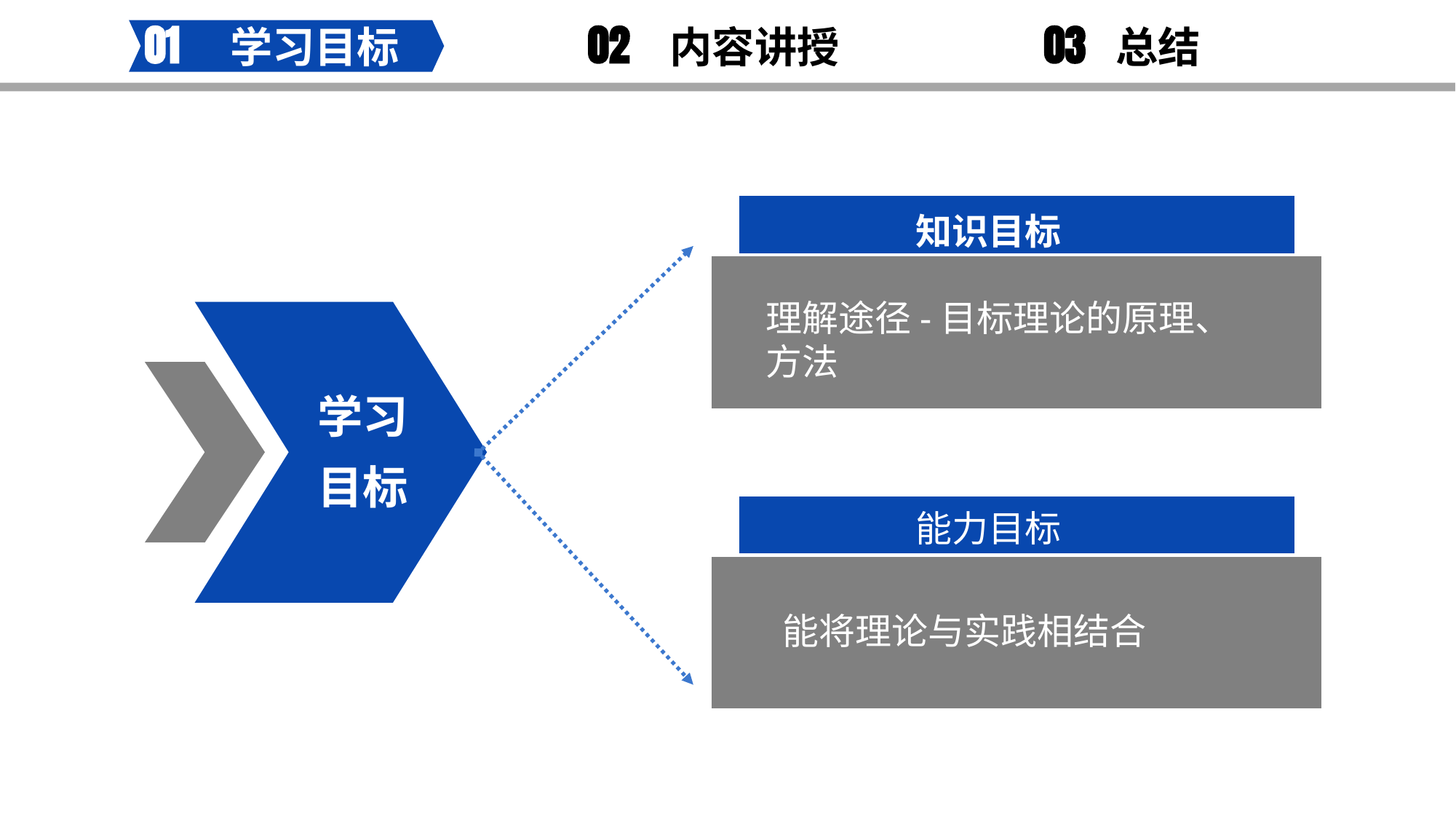

02   内容讲授
03  总结

01    学习目标

知识目标

理解途径-目标理论的原理、方法

学习目标
能进行有效沟通

能力目标

能将理论与实践相结合